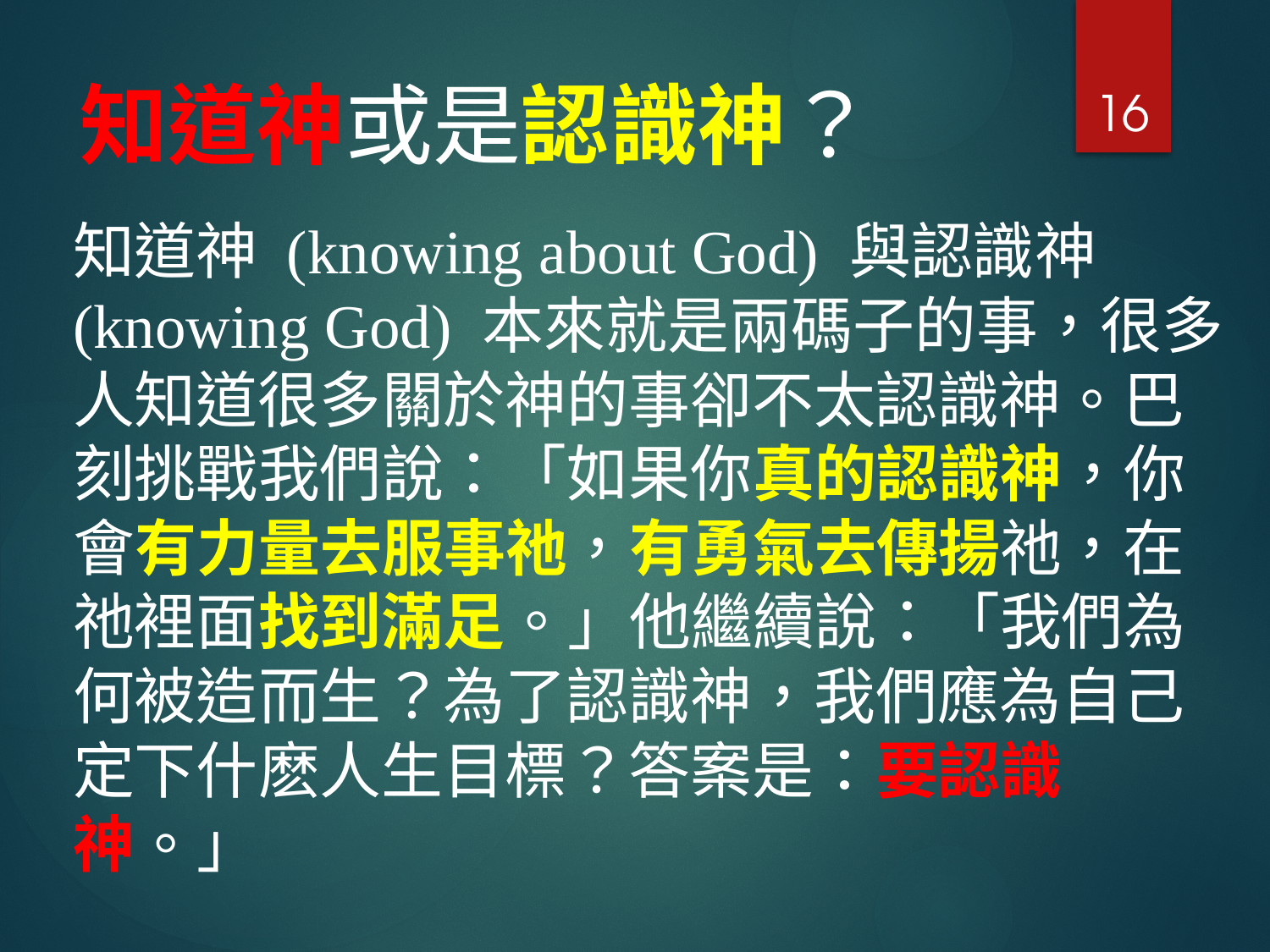

16
# 知道神或是認識神？
知道神 (knowing about God) 與認識神(knowing God) 本來就是兩碼子的事，很多人知道很多關於神的事卻不太認識神。巴刻挑戰我們說：「如果你真的認識神，你會有力量去服事祂，有勇氣去傳揚祂，在祂裡面找到滿足。」他繼續說：「我們為何被造而生？為了認識神，我們應為自己定下什麽人生目標？答案是：要認識神。」